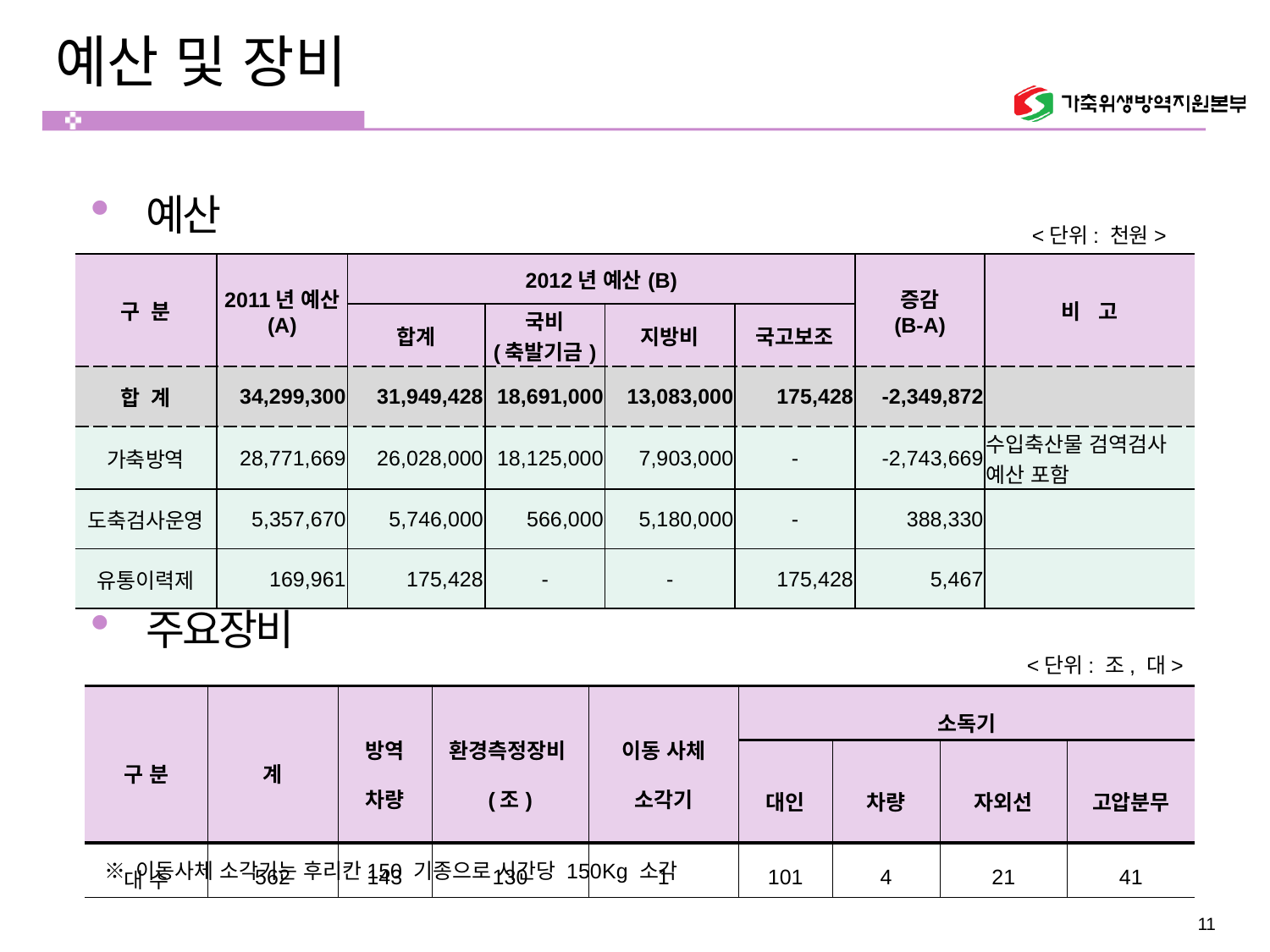

# 예산 및 장비
예산

주요장비
<단위: 천원>
| 구 분 | 2011년 예산 (A) | 2012년 예산(B) |  |  |  | 증감 (B-A) | 비 고 |
| --- | --- | --- | --- | --- | --- | --- | --- |
|  |  | 합계 | 국비 (축발기금) | 지방비 | 국고보조 |  |  |
| 합 계 | 34,299,300 | 31,949,428 | 18,691,000 | 13,083,000 | 175,428 | -2,349,872 |  |
| 가축방역 | 28,771,669 | 26,028,000 | 18,125,000 | 7,903,000 | - | -2,743,669 | 수입축산물 검역검사 예산 포함 |
| 도축검사운영 | 5,357,670 | 5,746,000 | 566,000 | 5,180,000 | - | 388,330 |  |
| 유통이력제 | 169,961 | 175,428 | - | - | 175,428 | 5,467 |  |
<단위: 조, 대>
| 구 분 | 계 | 방역 차량 | 환경측정장비(조) | 이동 사체 소각기 | 소독기 |  |  |  |
| --- | --- | --- | --- | --- | --- | --- | --- | --- |
|  |  |  |  |  | 대인 | 차량 | 자외선 | 고압분무 |
| 대 수 | 562 | 143 | 130 | 1 | 101 | 4 | 21 | 41 |
※ 이동사체 소각기는 후리칸150 기종으로 시간당 150Kg 소각
11